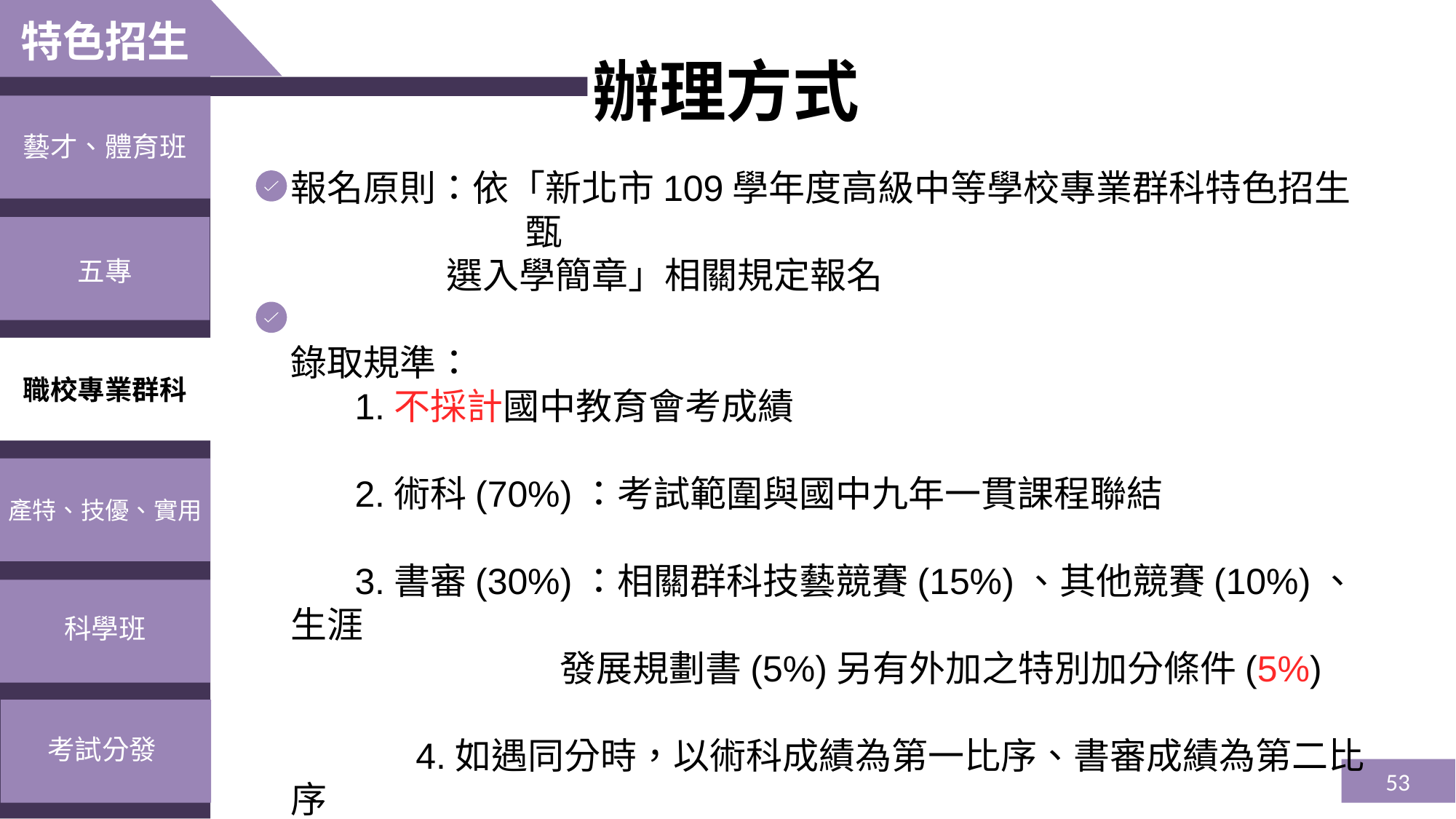

特色招生

辦理方式

藝才、體育班
報名原則：依「新北市109學年度高級中等學校專業群科特色招生甄
                  選入學簡章」相關規定報名

錄取規準：
1.不採計國中教育會考成績

2.術科(70%)：考試範圍與國中九年一貫課程聯結

3.書審(30%)：相關群科技藝競賽(15%)、其他競賽(10%)、生涯
                        發展規劃書(5%)另有外加之特別加分條件(5%)

      4.如遇同分時，以術科成績為第一比序、書審成績為第二比序

五專

職校專業群科

產特、技優、實用

科學班

考試分發

53